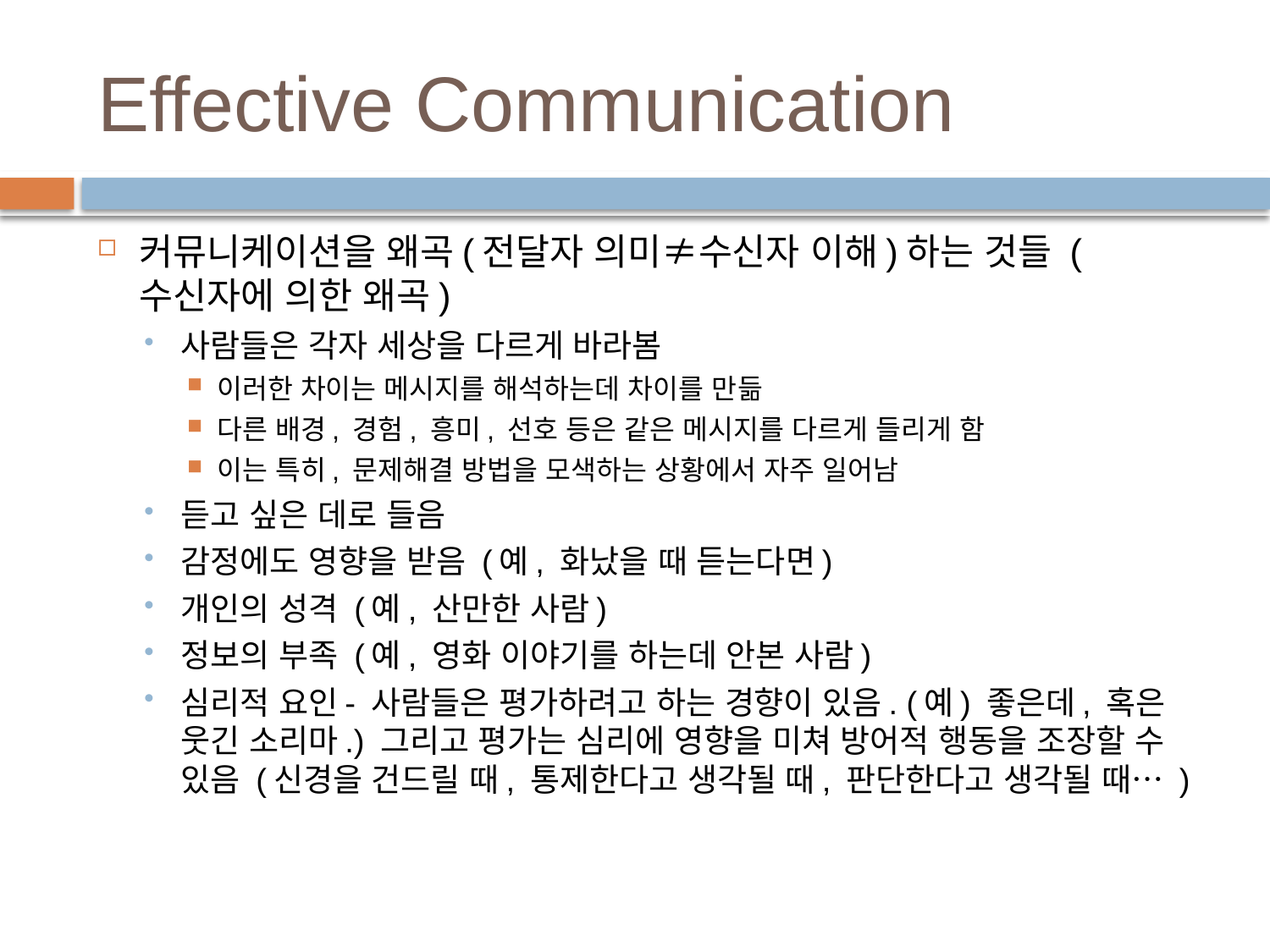

# Effective Communication
커뮤니케이션을 왜곡(전달자 의미≠수신자 이해)하는 것들 (수신자에 의한 왜곡)
사람들은 각자 세상을 다르게 바라봄
이러한 차이는 메시지를 해석하는데 차이를 만듦
다른 배경, 경험, 흥미, 선호 등은 같은 메시지를 다르게 들리게 함
이는 특히, 문제해결 방법을 모색하는 상황에서 자주 일어남
듣고 싶은 데로 들음
감정에도 영향을 받음 (예, 화났을 때 듣는다면)
개인의 성격 (예, 산만한 사람)
정보의 부족 (예, 영화 이야기를 하는데 안본 사람)
심리적 요인- 사람들은 평가하려고 하는 경향이 있음. (예) 좋은데, 혹은 웃긴 소리마.) 그리고 평가는 심리에 영향을 미쳐 방어적 행동을 조장할 수 있음 (신경을 건드릴 때, 통제한다고 생각될 때, 판단한다고 생각될 때… )